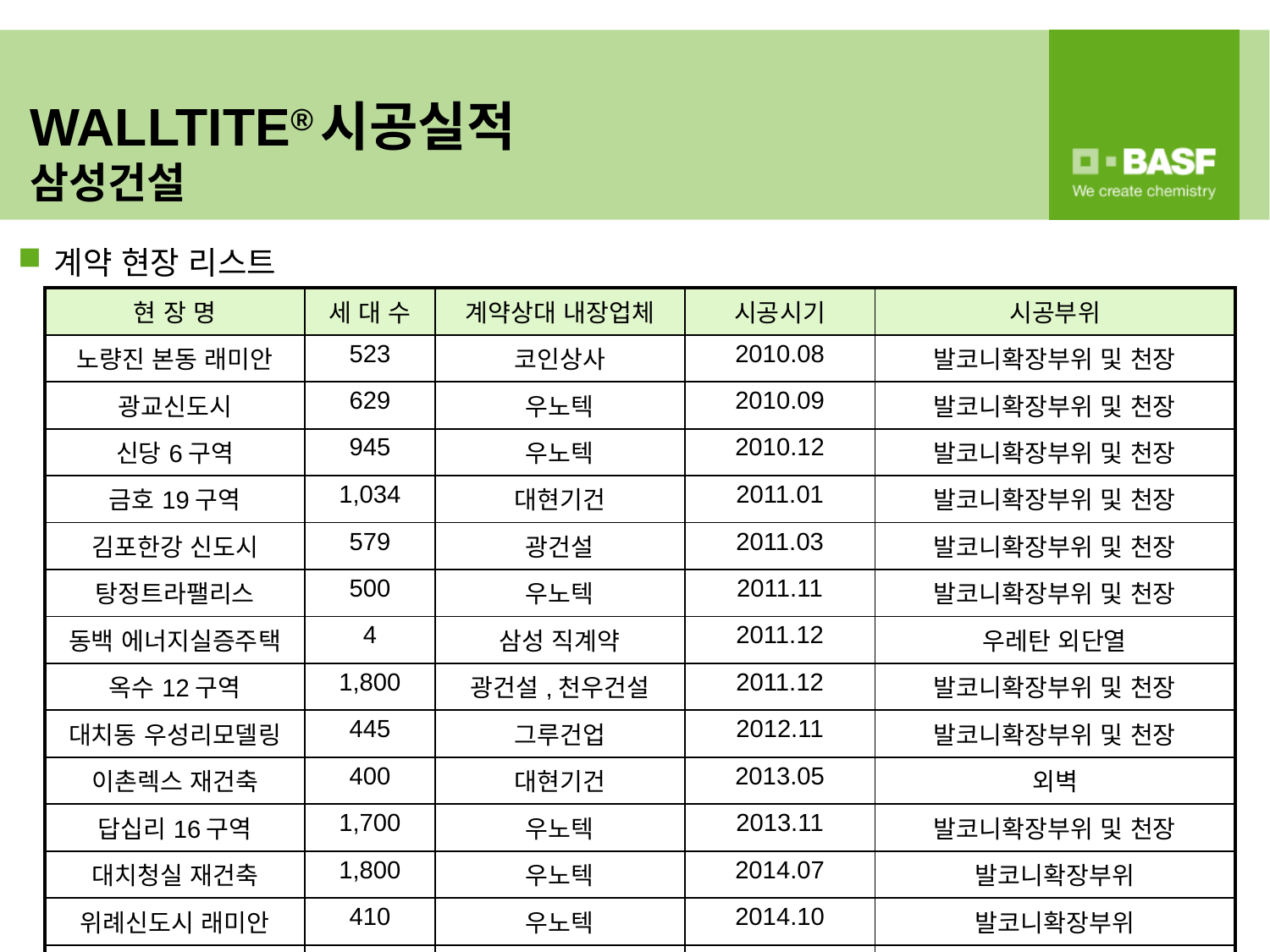

WALLTITE®시공실적
삼성건설
계약 현장 리스트
| 현 장 명 | 세 대 수 | 계약상대 내장업체 | 시공시기 | 시공부위 |
| --- | --- | --- | --- | --- |
| 노량진 본동 래미안 | 523 | 코인상사 | 2010.08 | 발코니확장부위 및 천장 |
| 광교신도시 | 629 | 우노텍 | 2010.09 | 발코니확장부위 및 천장 |
| 신당6구역 | 945 | 우노텍 | 2010.12 | 발코니확장부위 및 천장 |
| 금호19구역 | 1,034 | 대현기건 | 2011.01 | 발코니확장부위 및 천장 |
| 김포한강 신도시 | 579 | 광건설 | 2011.03 | 발코니확장부위 및 천장 |
| 탕정트라팰리스 | 500 | 우노텍 | 2011.11 | 발코니확장부위 및 천장 |
| 동백 에너지실증주택 | 4 | 삼성 직계약 | 2011.12 | 우레탄 외단열 |
| 옥수12구역 | 1,800 | 광건설,천우건설 | 2011.12 | 발코니확장부위 및 천장 |
| 대치동 우성리모델링 | 445 | 그루건업 | 2012.11 | 발코니확장부위 및 천장 |
| 이촌렉스 재건축 | 400 | 대현기건 | 2013.05 | 외벽 |
| 답십리16구역 | 1,700 | 우노텍 | 2013.11 | 발코니확장부위 및 천장 |
| 대치청실 재건축 | 1,800 | 우노텍 | 2014.07 | 발코니확장부위 |
| 위례신도시 래미안 | 410 | 우노텍 | 2014.10 | 발코니확장부위 |
| 래미안 잠원 | 843 | 우노텍 | 2015.04 | 발코니확장부위 |
| 고덕 래미안힐스테이트 | 645 | 우노텍 | 2015.09 | 발코니확장부위 |